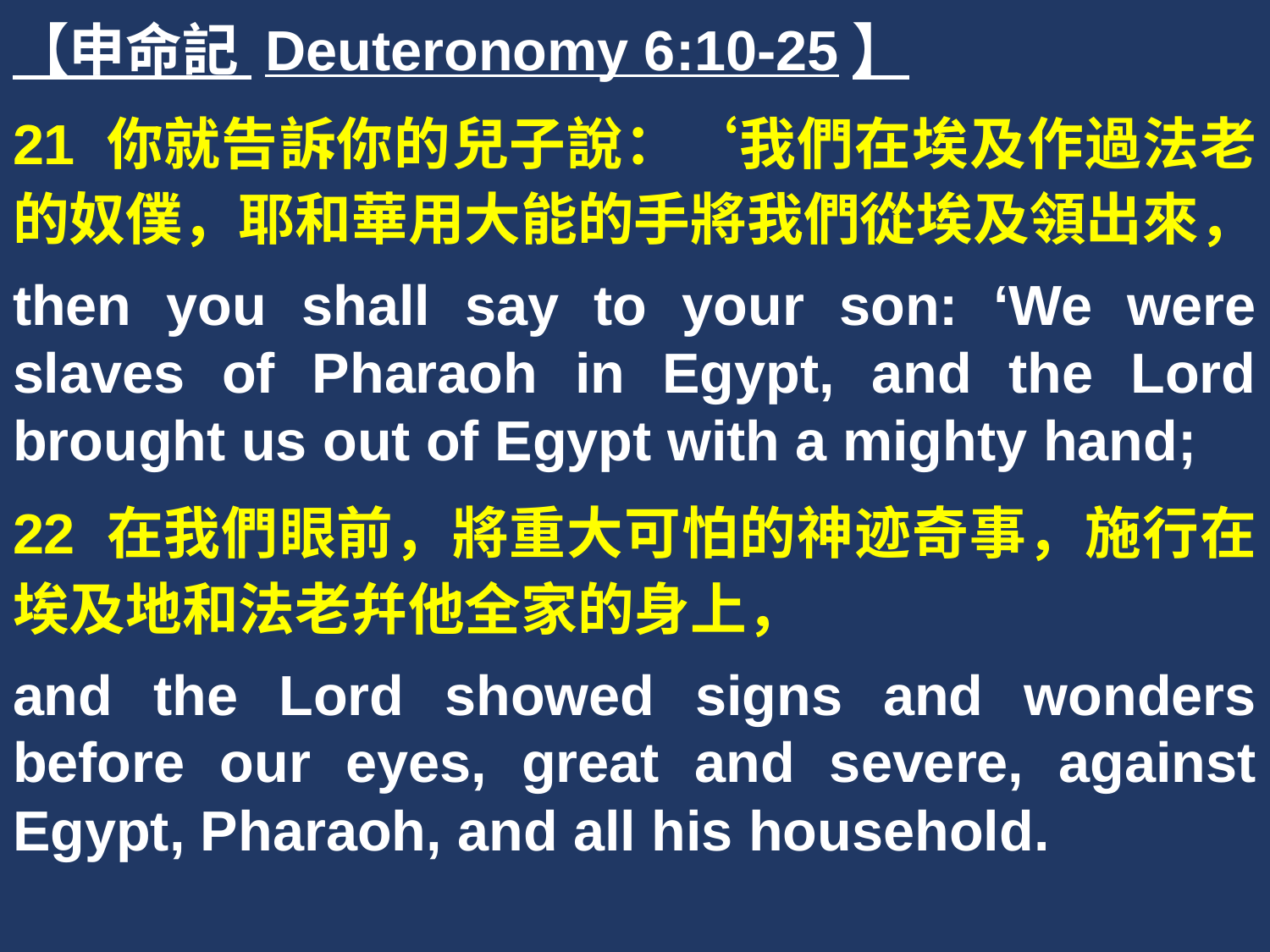

【申命記 Deuteronomy 6:10-25】
21 你就告訴你的兒子說：‘我們在埃及作過法老的奴僕，耶和華用大能的手將我們從埃及領出來，
then you shall say to your son: ‘We were slaves of Pharaoh in Egypt, and the Lord brought us out of Egypt with a mighty hand;
22 在我們眼前，將重大可怕的神迹奇事，施行在埃及地和法老幷他全家的身上，
and the Lord showed signs and wonders before our eyes, great and severe, against Egypt, Pharaoh, and all his household.